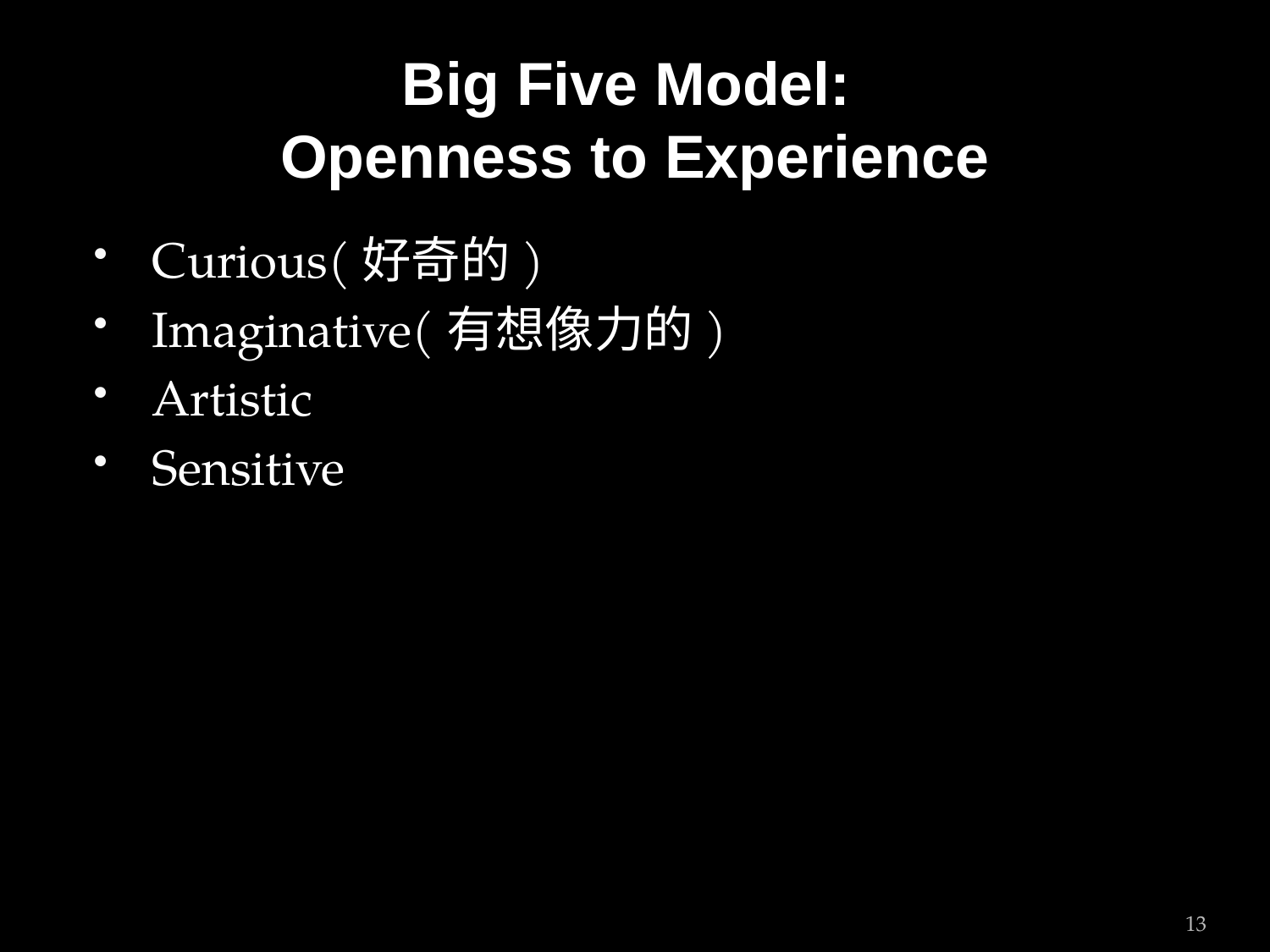

# Big Five Model: Openness to Experience
Curious(好奇的)
Imaginative(有想像力的)
Artistic
Sensitive

13